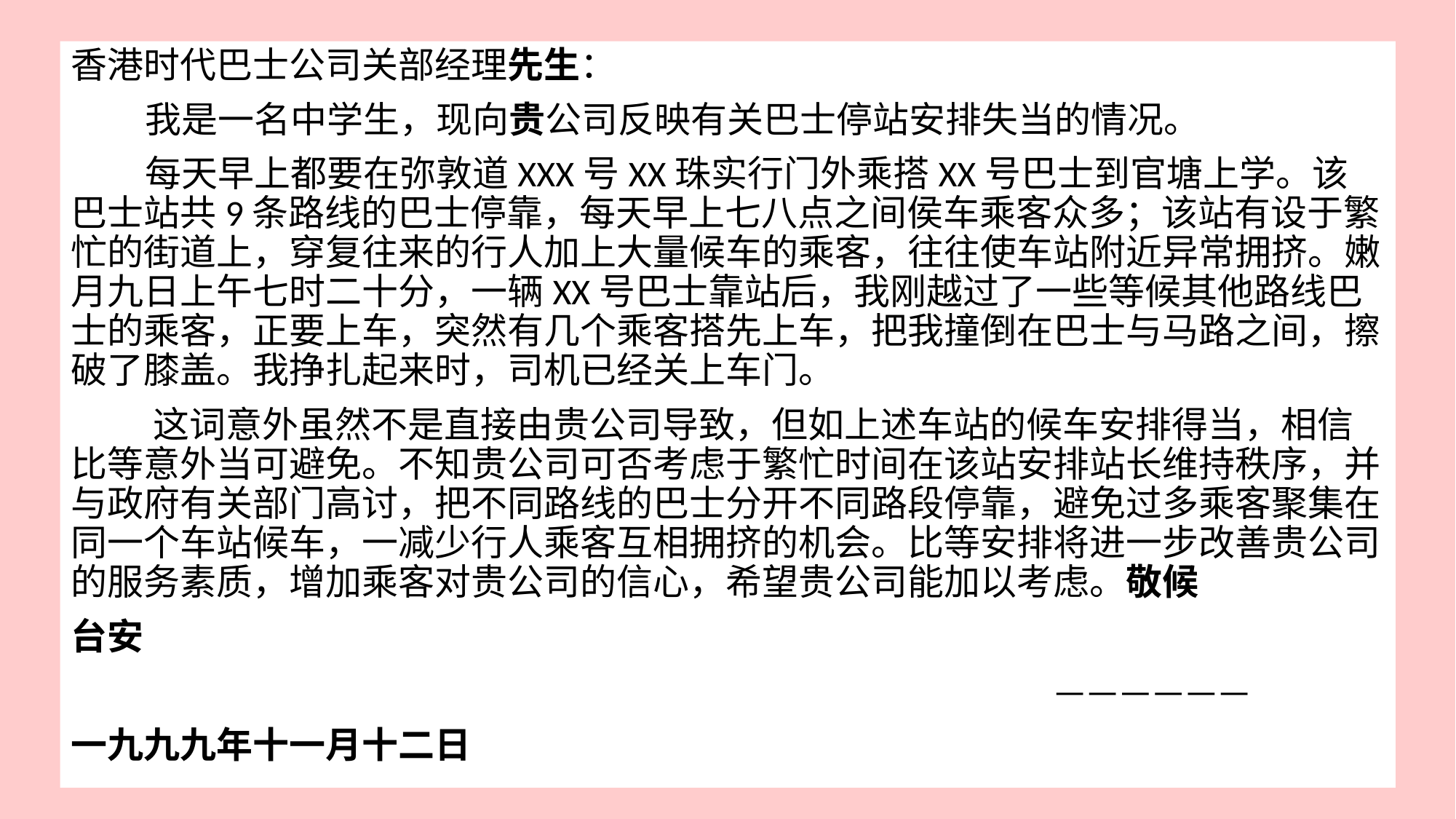

香港时代巴士公司关部经理先生：
        我是一名中学生，现向贵公司反映有关巴士停站安排失当的情况。
        每天早上都要在弥敦道XXX号XX珠实行门外乘搭XX号巴士到官塘上学。该巴士站共9条路线的巴士停靠，每天早上七八点之间侯车乘客众多；该站有设于繁忙的街道上，穿复往来的行人加上大量候车的乘客，往往使车站附近异常拥挤。嫩月九日上午七时二十分，一辆XX号巴士靠站后，我刚越过了一些等候其他路线巴士的乘客，正要上车，突然有几个乘客搭先上车，把我撞倒在巴士与马路之间，擦破了膝盖。我挣扎起来时，司机已经关上车门。
         这词意外虽然不是直接由贵公司导致，但如上述车站的候车安排得当，相信比等意外当可避免。不知贵公司可否考虑于繁忙时间在该站安排站长维持秩序，并与政府有关部门高讨，把不同路线的巴士分开不同路段停靠，避免过多乘客聚集在同一个车站候车，一减少行人乘客互相拥挤的机会。比等安排将进一步改善贵公司的服务素质，增加乘客对贵公司的信心，希望贵公司能加以考虑。敬候
台安
									——————
一九九九年十一月十二日